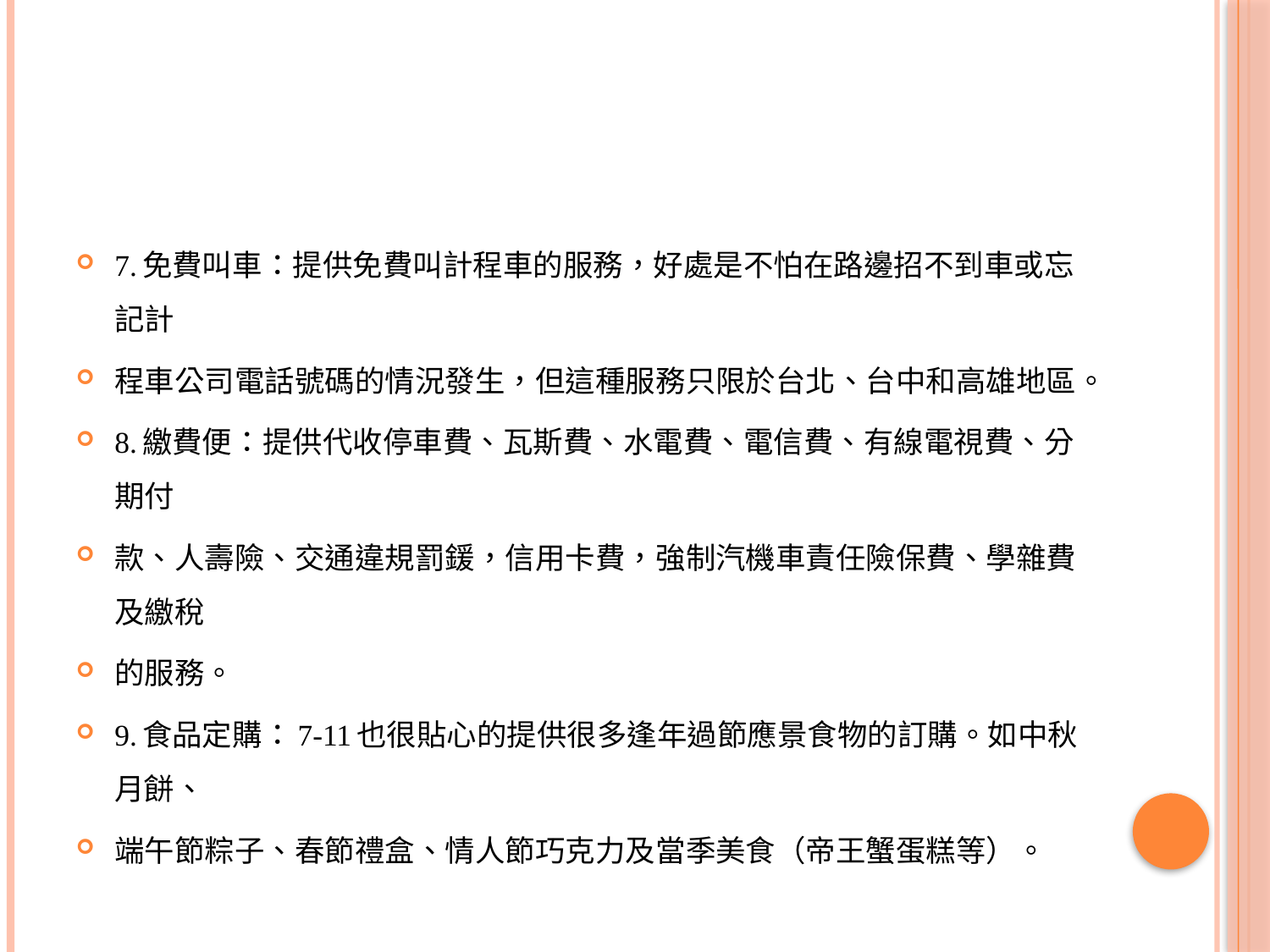

#
7.免費叫車：提供免費叫計程車的服務，好處是不怕在路邊招不到車或忘記計
程車公司電話號碼的情況發生，但這種服務只限於台北、台中和高雄地區。
8.繳費便：提供代收停車費、瓦斯費、水電費、電信費、有線電視費、分期付
款、人壽險、交通違規罰鍰，信用卡費，強制汽機車責任險保費、學雜費及繳稅
的服務。
9.食品定購：7-11也很貼心的提供很多逢年過節應景食物的訂購。如中秋月餅、
端午節粽子、春節禮盒、情人節巧克力及當季美食（帝王蟹蛋糕等）。